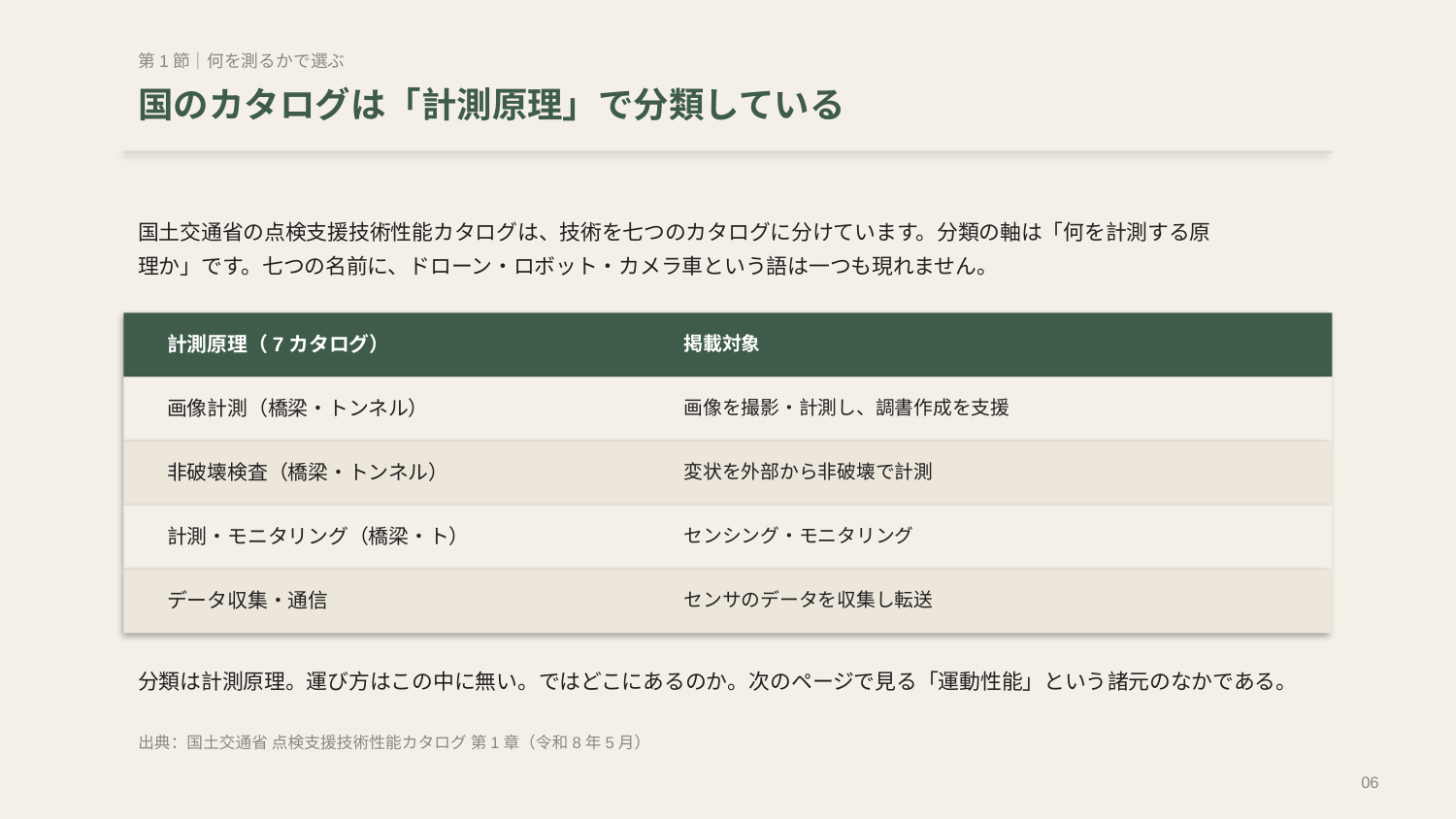

第1節｜何を測るかで選ぶ
国のカタログは「計測原理」で分類している

国土交通省の点検支援技術性能カタログは、技術を七つのカタログに分けています。分類の軸は「何を計測する原理か」です。七つの名前に、ドローン・ロボット・カメラ車という語は一つも現れません。

計測原理（7カタログ）
掲載対象

画像計測（橋梁・トンネル）
画像を撮影・計測し、調書作成を支援

非破壊検査（橋梁・トンネル）
変状を外部から非破壊で計測

計測・モニタリング（橋梁・ト）
センシング・モニタリング

データ収集・通信
センサのデータを収集し転送
分類は計測原理。運び方はこの中に無い。ではどこにあるのか。次のページで見る「運動性能」という諸元のなかである。
出典：国土交通省 点検支援技術性能カタログ 第1章（令和8年5月）
06